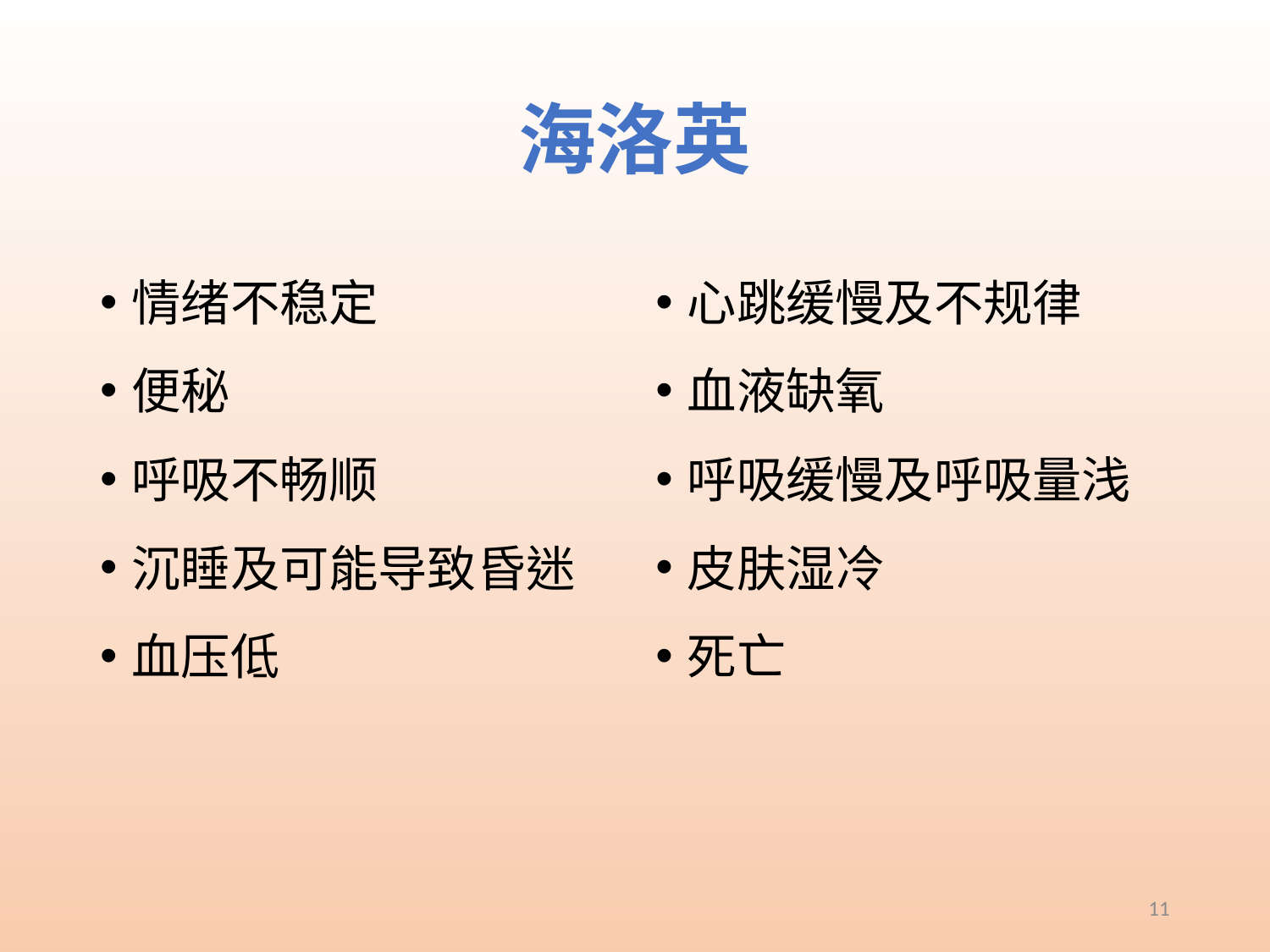

# 海洛英
情绪不稳定
便秘
呼吸不畅顺
沉睡及可能导致昏迷
血压低

心跳缓慢及不规律
血液缺氧
呼吸缓慢及呼吸量浅
皮肤湿冷
死亡

11